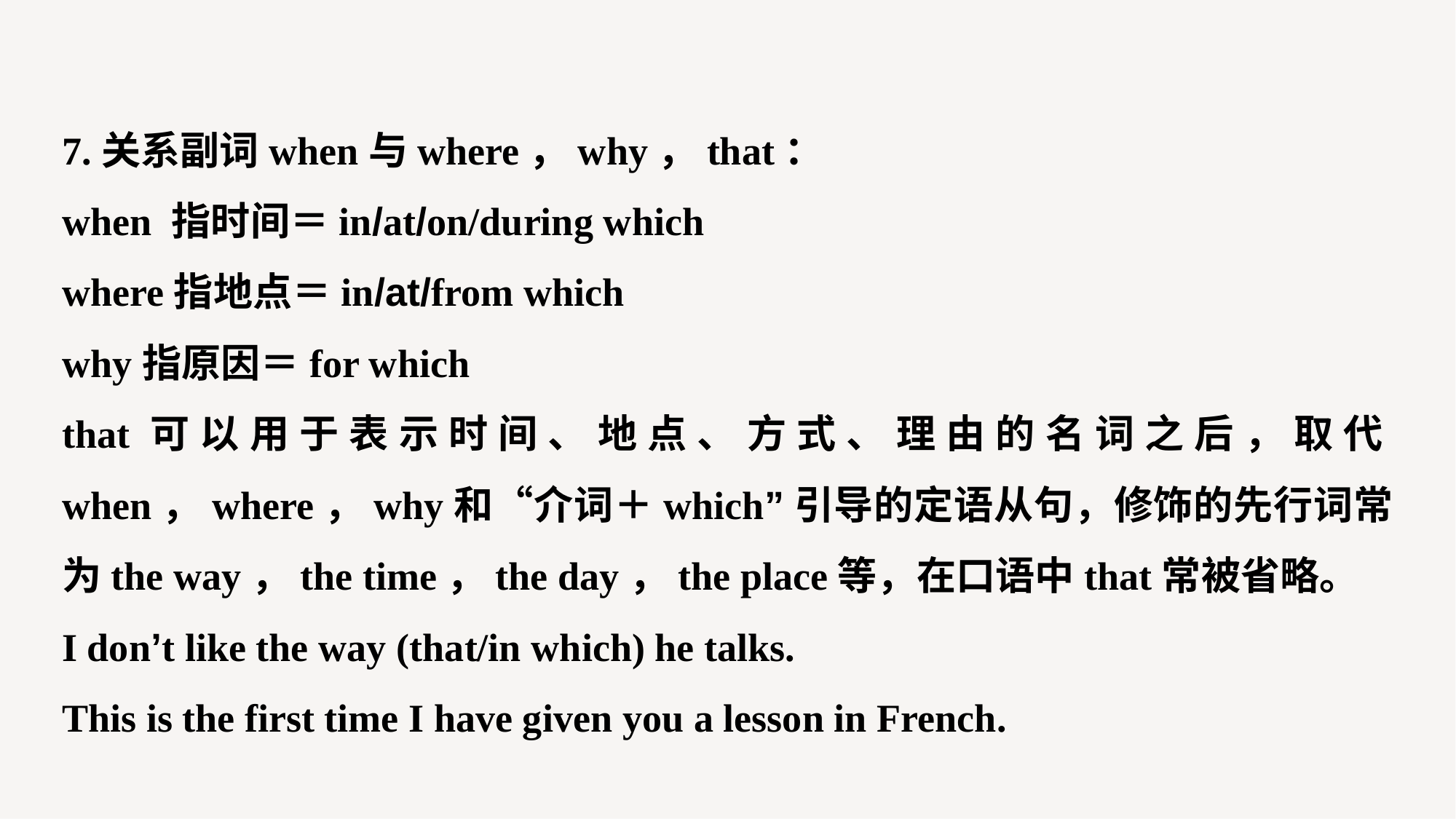

7.关系副词when与where，why，that：
when 指时间＝in/at/on/during which
where指地点＝in/at/from which
why指原因＝for which
that可以用于表示时间、地点、方式、理由的名词之后，取代when，where，why和“介词＋which”引导的定语从句，修饰的先行词常为the way，the time，the day，the place等，在口语中that常被省略。
I don’t like the way (that/in which) he talks.
This is the first time I have given you a lesson in French.